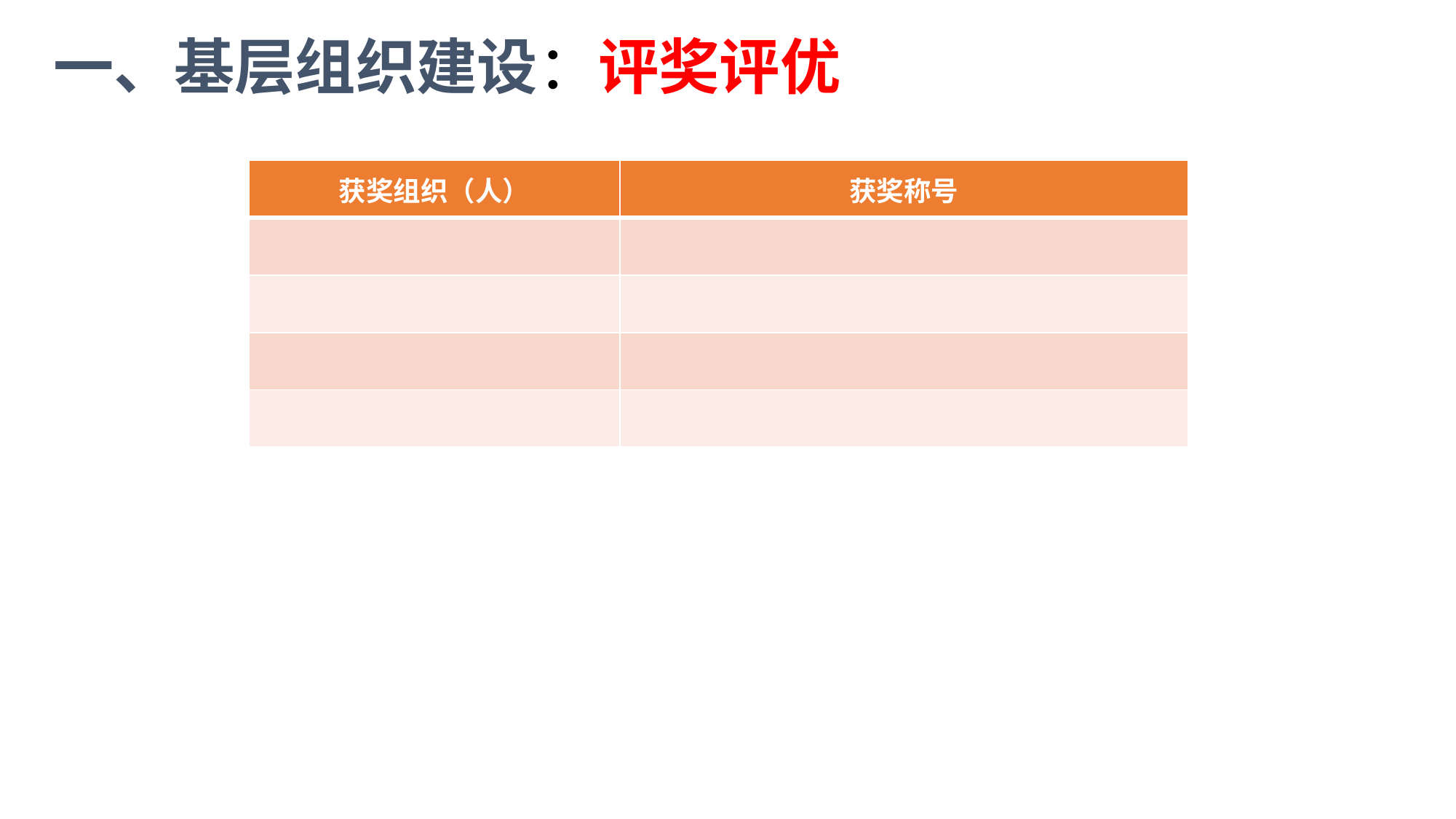

一、基层组织建设：评奖评优
| 获奖组织（人） | 获奖称号 |
| --- | --- |
|  |  |
|  |  |
|  |  |
|  |  |